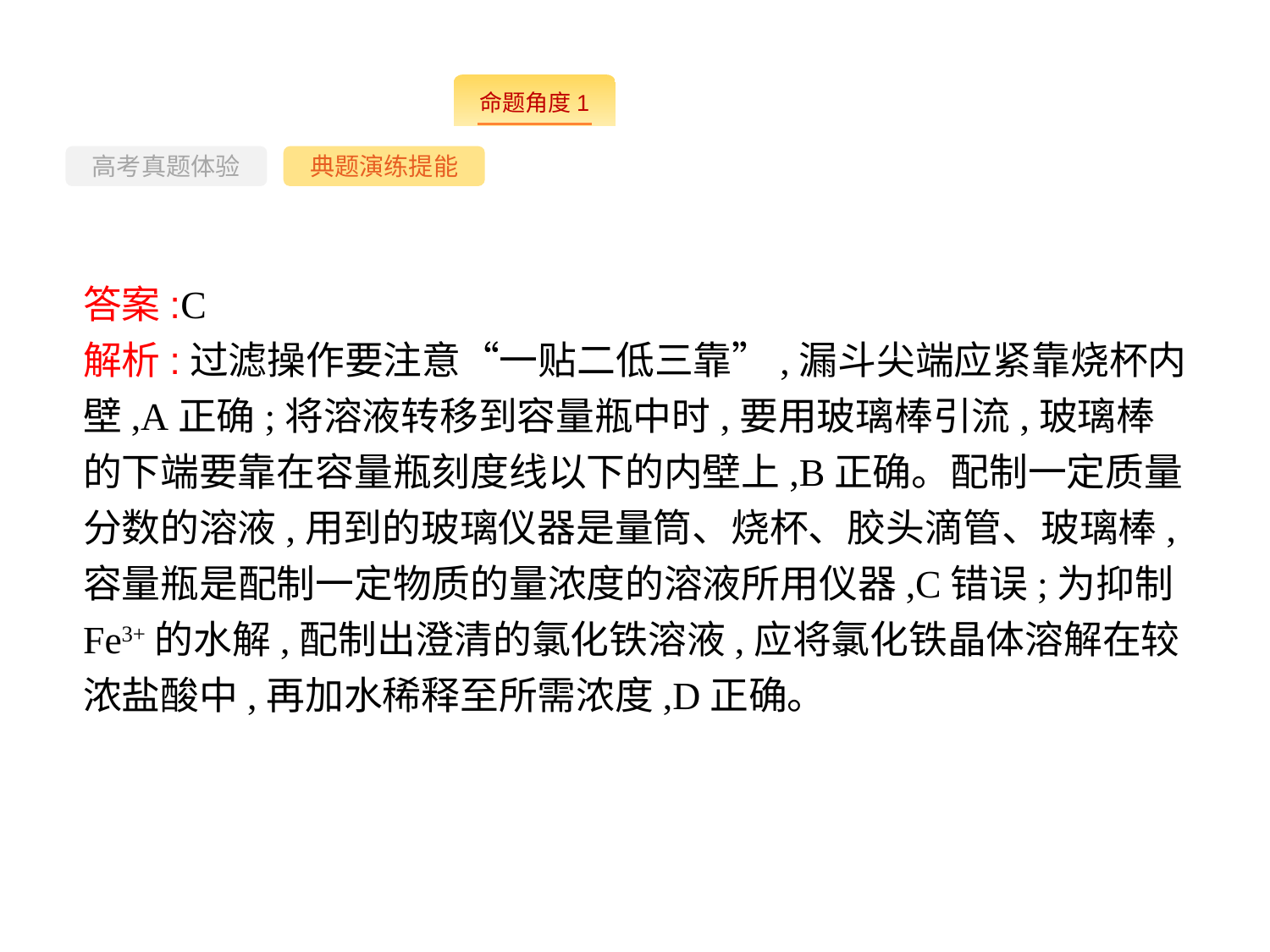

-21-
高考真题体验
典题演练提能
答案:C
解析:过滤操作要注意“一贴二低三靠”,漏斗尖端应紧靠烧杯内壁,A正确;将溶液转移到容量瓶中时,要用玻璃棒引流,玻璃棒的下端要靠在容量瓶刻度线以下的内壁上,B正确。配制一定质量分数的溶液,用到的玻璃仪器是量筒、烧杯、胶头滴管、玻璃棒,容量瓶是配制一定物质的量浓度的溶液所用仪器,C错误;为抑制Fe3+的水解,配制出澄清的氯化铁溶液,应将氯化铁晶体溶解在较浓盐酸中,再加水稀释至所需浓度,D正确。